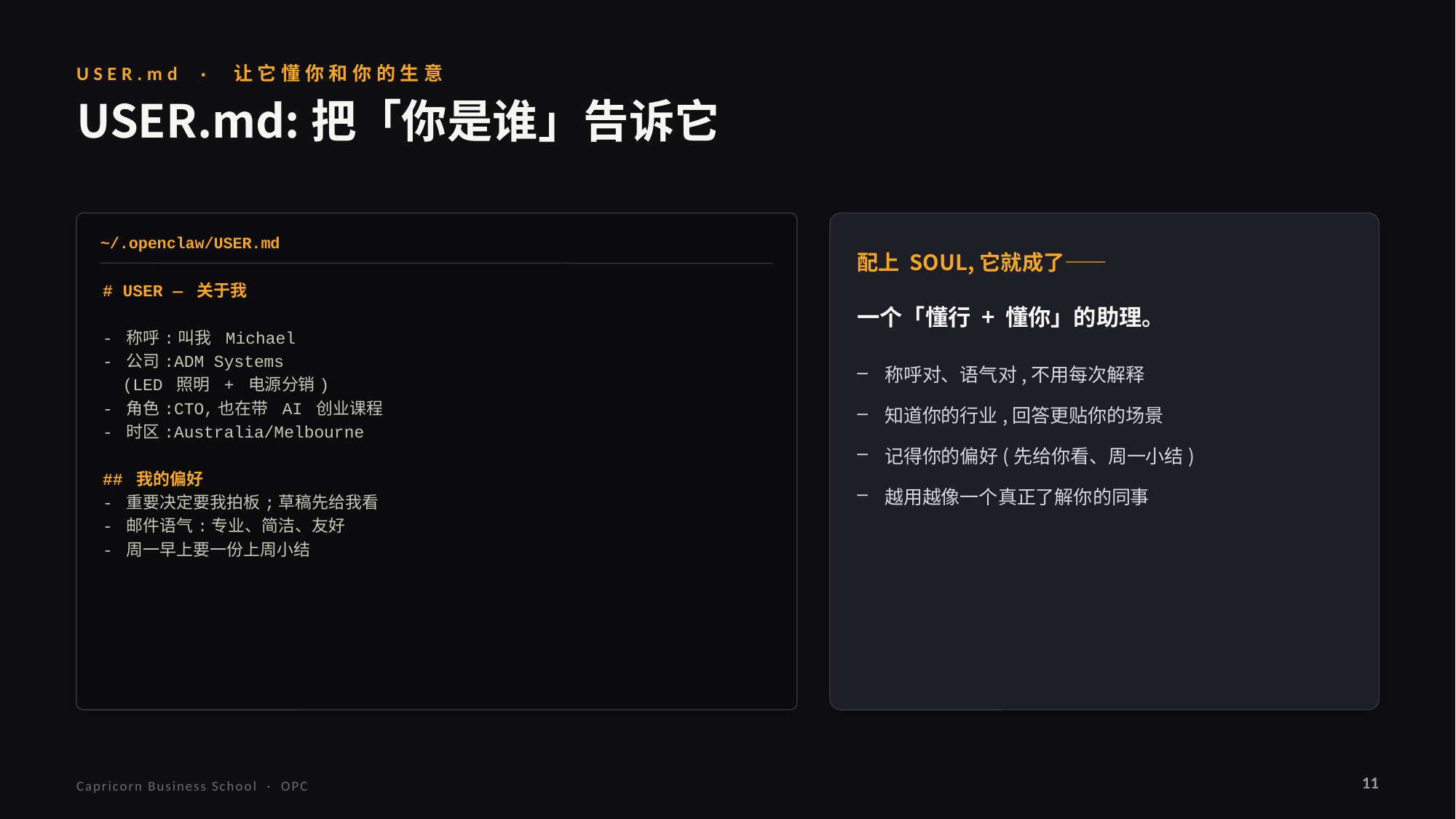

USER.md  ·  让它懂你和你的生意
USER.md:把「你是谁」告诉它

~/.openclaw/USER.md
配上 SOUL,它就成了——

# USER — 关于我

- 称呼:叫我 Michael
- 公司:ADM Systems
  (LED 照明 + 电源分销)
- 角色:CTO,也在带 AI 创业课程
- 时区:Australia/Melbourne

## 我的偏好
- 重要决定要我拍板;草稿先给我看
- 邮件语气:专业、简洁、友好
- 周一早上要一份上周小结
一个「懂行 + 懂你」的助理。
称呼对、语气对,不用每次解释
知道你的行业,回答更贴你的场景
记得你的偏好(先给你看、周一小结)
越用越像一个真正了解你的同事
11
Capricorn Business School  ·  OPC